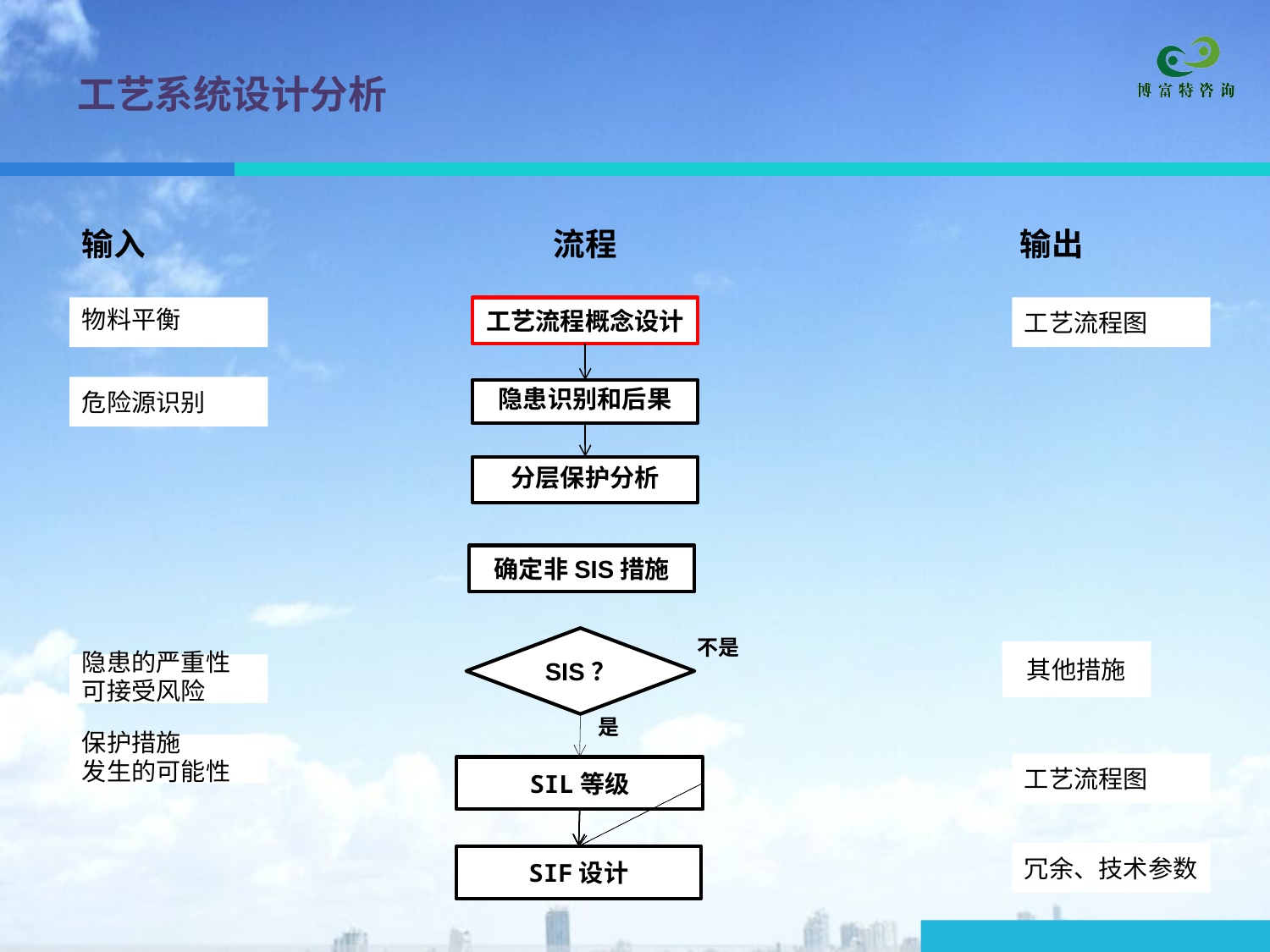

工艺系统设计分析
输入
流程
输出
物料平衡
工艺流程概念设计
工艺流程图
危险源识别
隐患识别和后果
分层保护分析
确定非SIS措施
不是
SIS？
其他措施
隐患的严重性
可接受风险
是
保护措施
发生的可能性
工艺流程图
SIL等级
冗余、技术参数
SIF设计